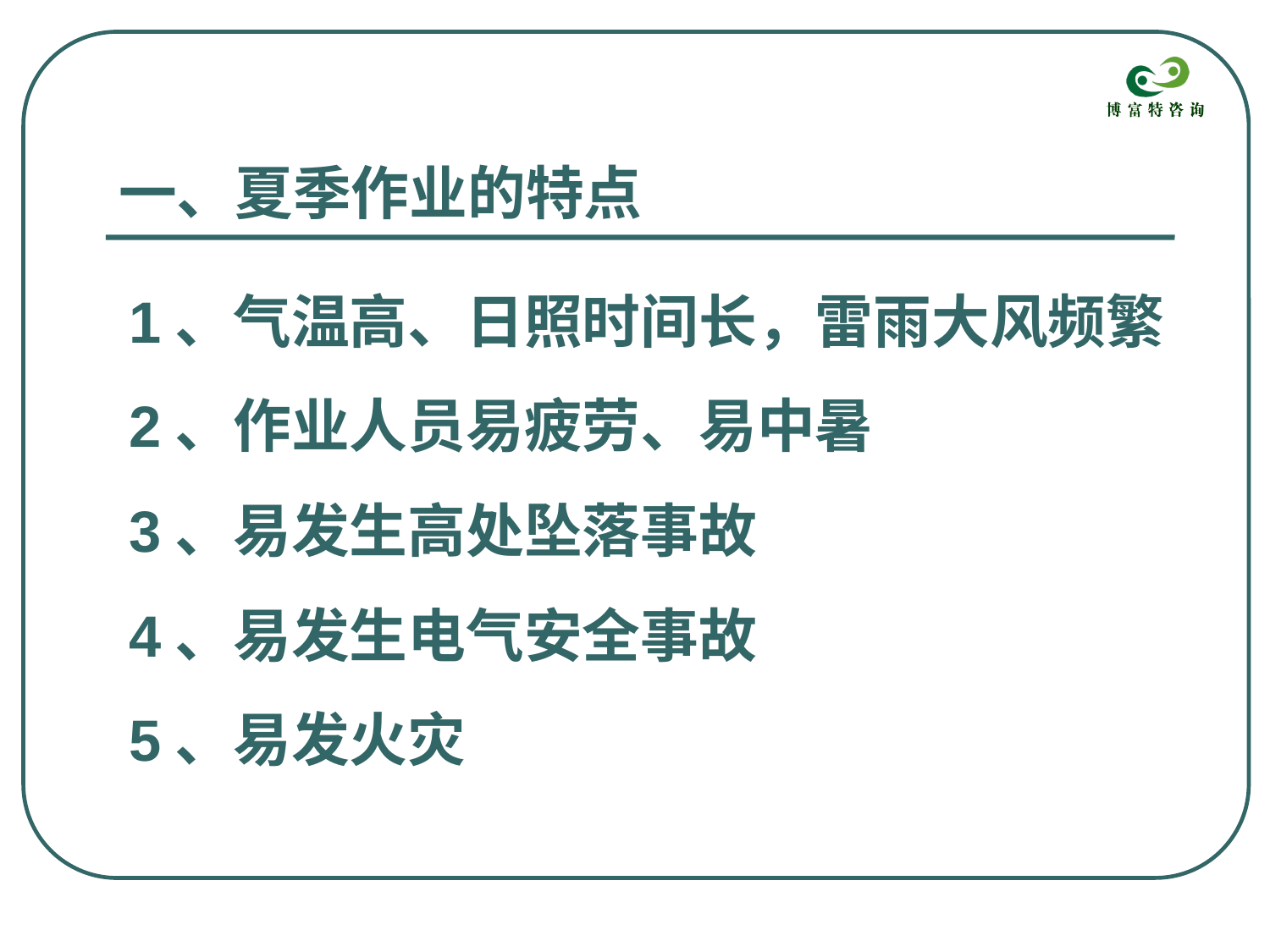

# 一、夏季作业的特点
1、气温高、日照时间长，雷雨大风频繁
2、作业人员易疲劳、易中暑
3、易发生高处坠落事故
4、易发生电气安全事故
5、易发火灾

4